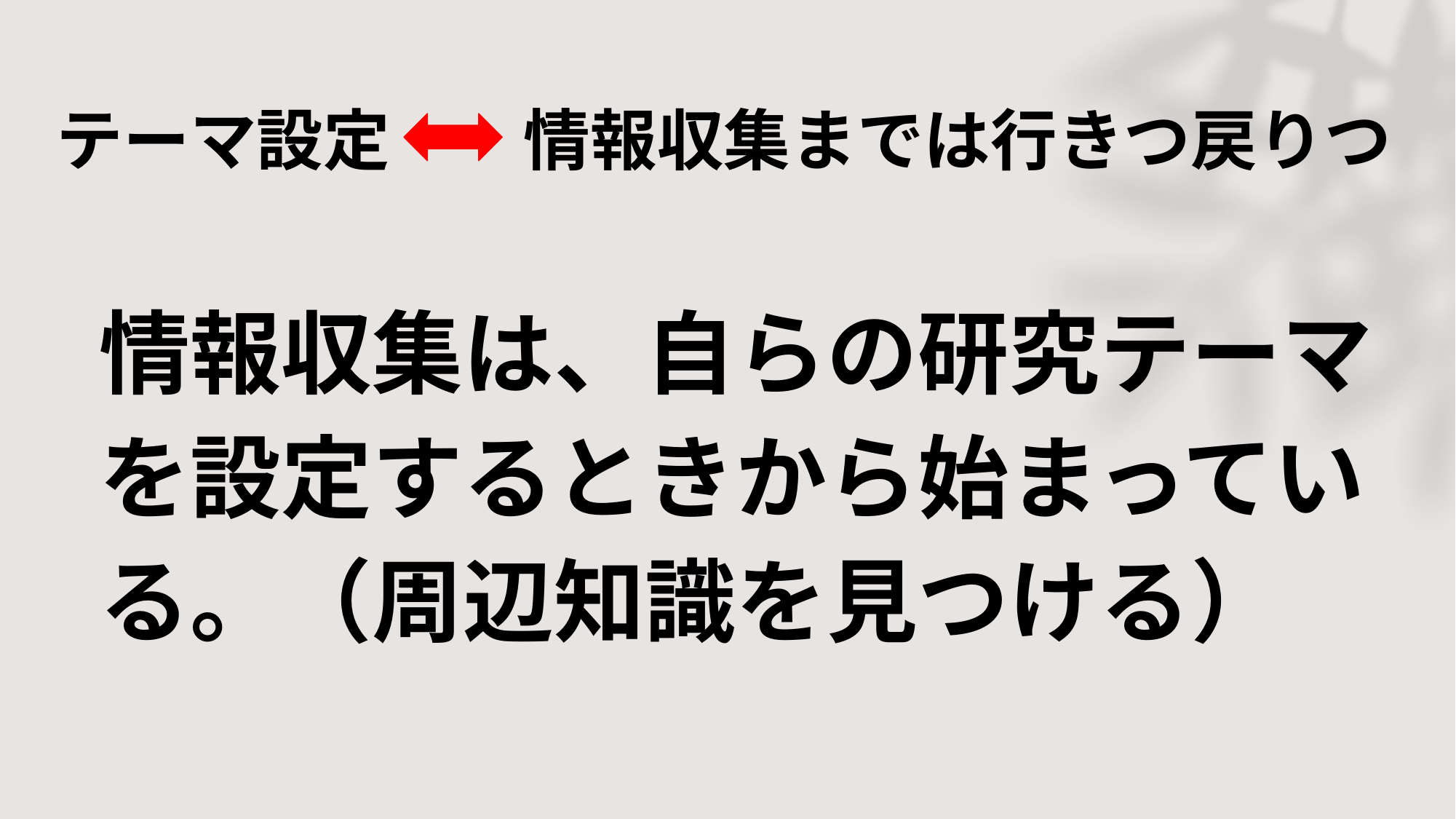

# テーマ設定　　情報収集までは行きつ戻りつ

情報収集は、自らの研究テーマを設定するときから始まっている。（周辺知識を見つける）